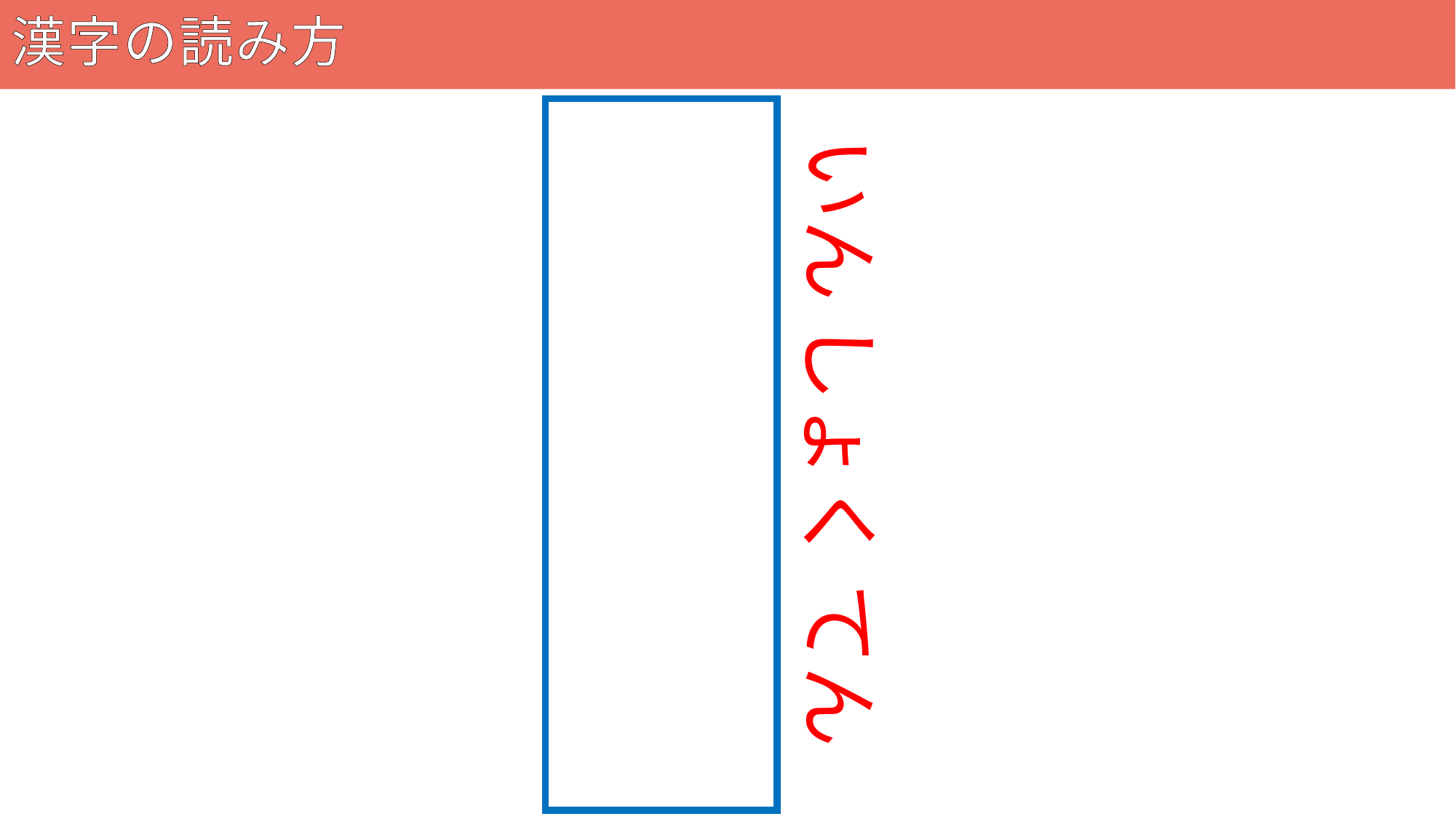

# 漢字の読み方
18

飲食店
いん しょく てん